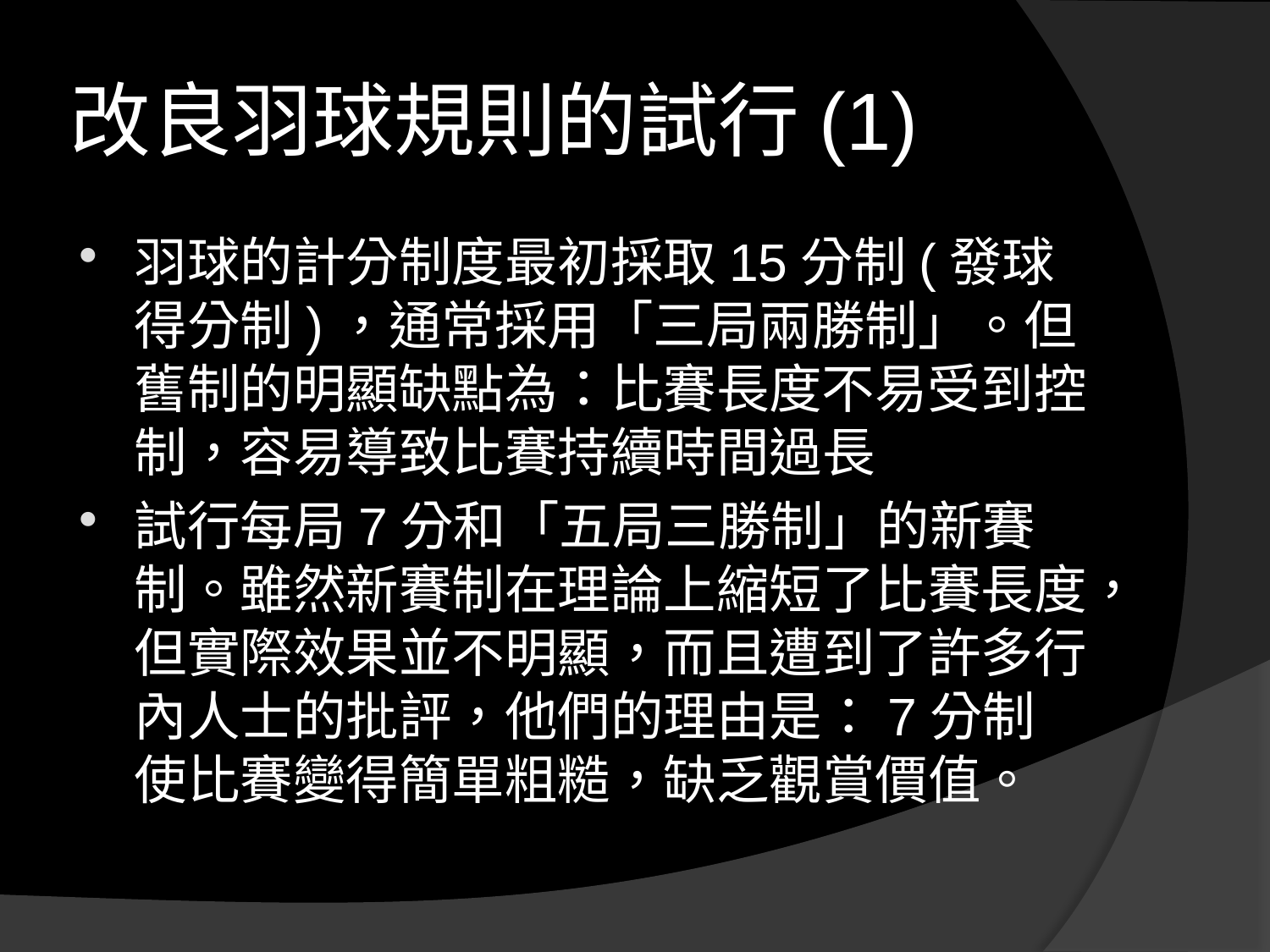

# 改良羽球規則的試行(1)
羽球的計分制度最初採取15分制(發球得分制)，通常採用「三局兩勝制」。但舊制的明顯缺點為：比賽長度不易受到控制，容易導致比賽持續時間過長
試行每局7分和「五局三勝制」的新賽制。雖然新賽制在理論上縮短了比賽長度，但實際效果並不明顯，而且遭到了許多行內人士的批評，他們的理由是：7分制使比賽變得簡單粗糙，缺乏觀賞價值。